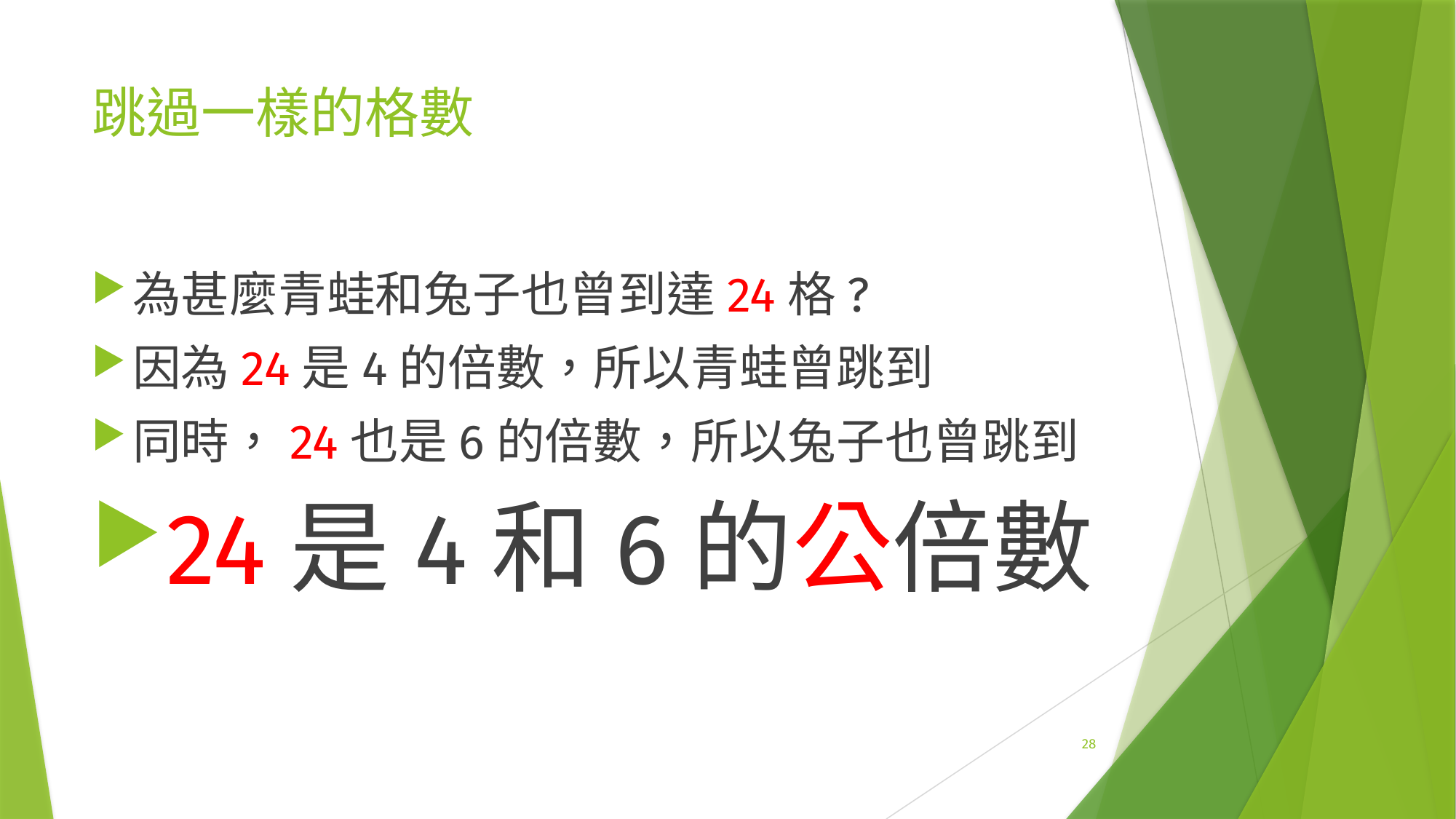

# 跳過一樣的格數
為甚麼青蛙和兔子也曾到達24格?
因為24是4的倍數，所以青蛙曾跳到
同時，24也是6的倍數，所以兔子也曾跳到
24是4和6的公倍數
28